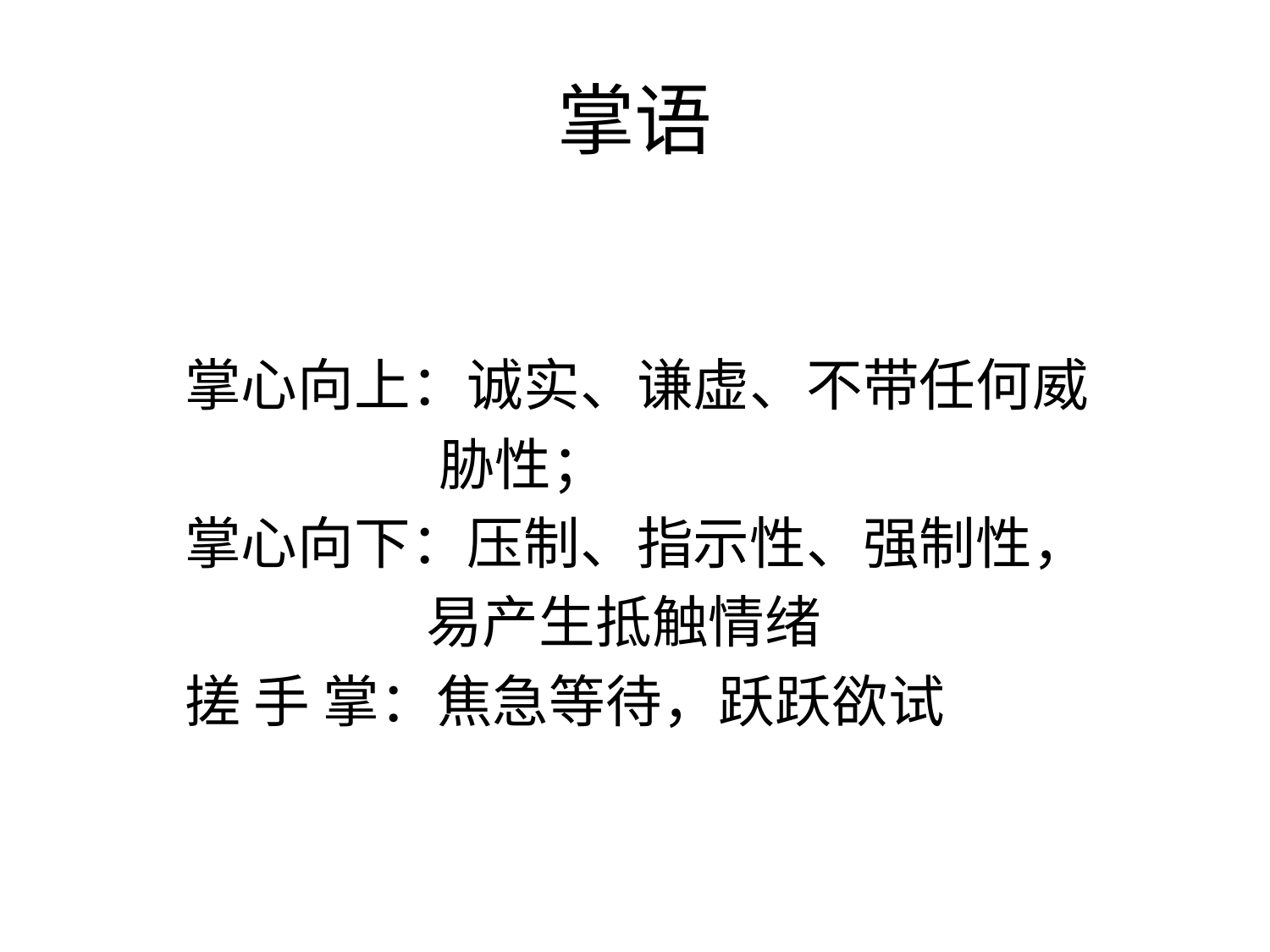

# 掌语

     掌心向上：诚实、谦虚、不带任何威
                         胁性；
     掌心向下：压制、指示性、强制性，
                        易产生抵触情绪
     搓 手 掌：焦急等待，跃跃欲试